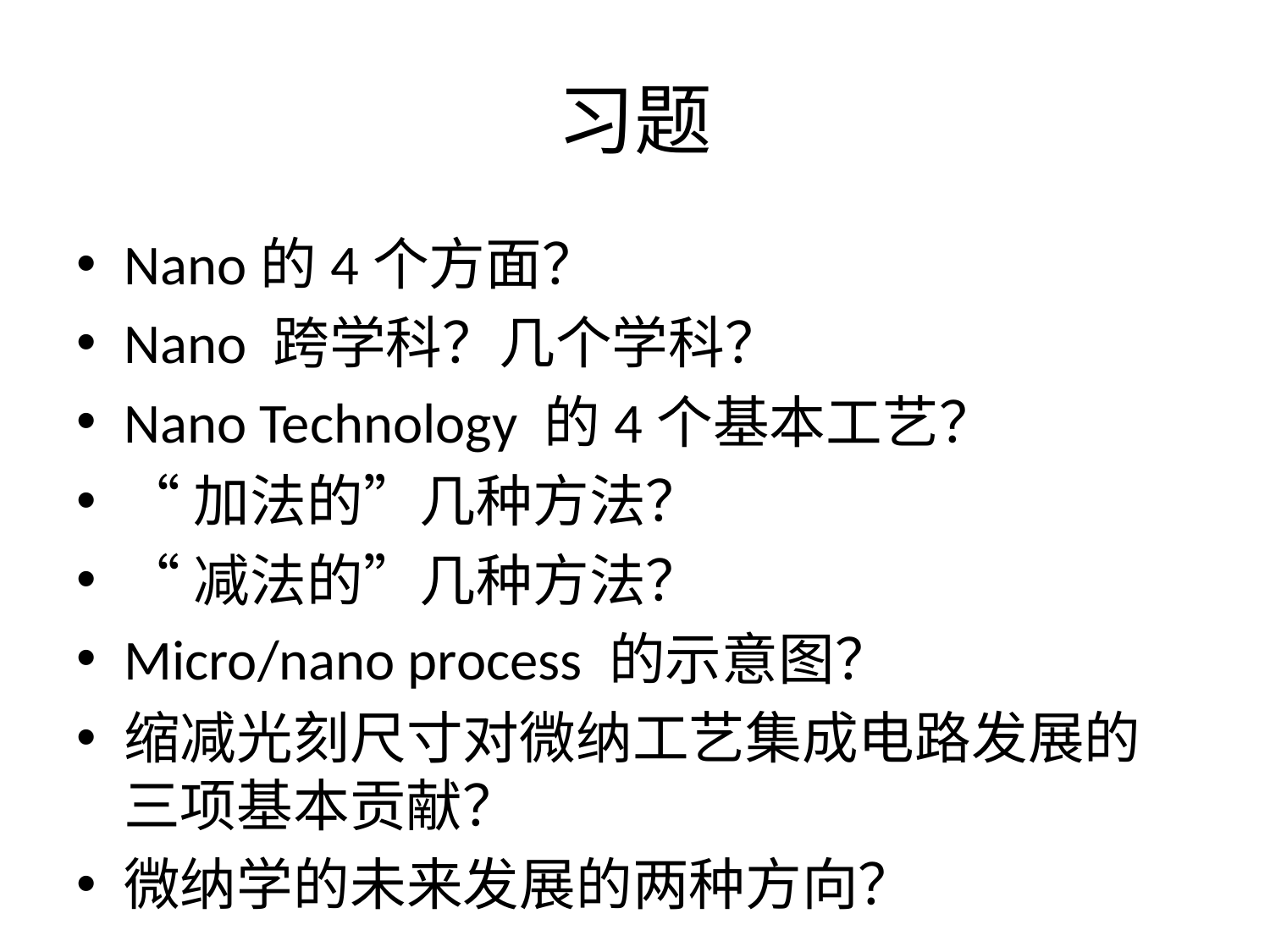

# 习题
Nano的4个方面？
Nano 跨学科？几个学科？
Nano Technology 的4个基本工艺？
“加法的”几种方法？
“减法的”几种方法？
Micro/nano process 的示意图？
缩减光刻尺寸对微纳工艺集成电路发展的三项基本贡献？
微纳学的未来发展的两种方向？